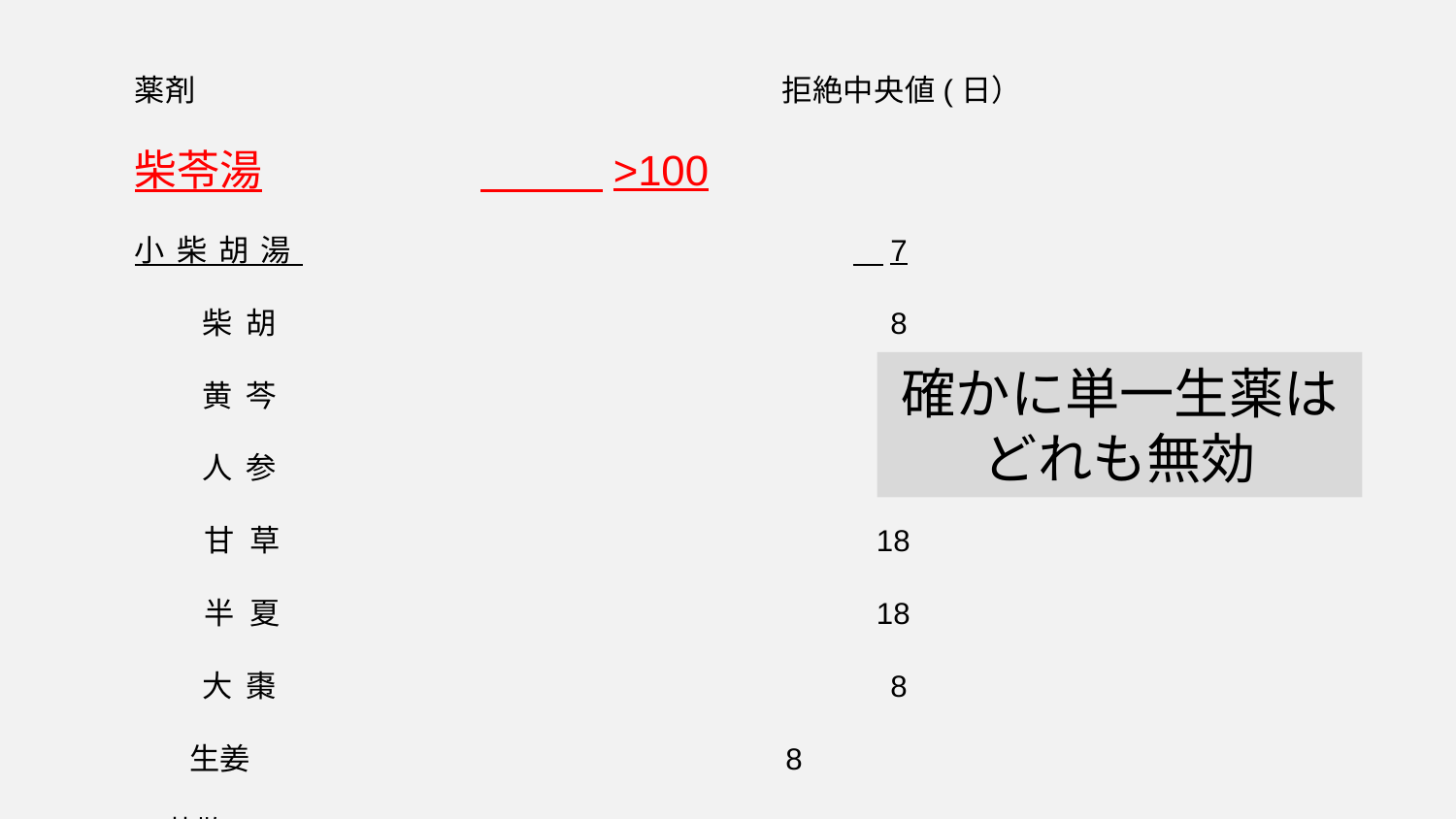

薬剤				 拒絶中央値(日）
柴苓湯		　　    >100

小柴胡湯				 7
	柴胡				 8
	黄芩 				12
	人参				 8
	甘草				18
	半夏				18
	大棗				 8
	生姜				 8

五苓散		   	 	 8
	茯苓				18
	猪苓			 	 7
	蒼朮				 8
	沢瀉			 	 8
	桂枝				13
確かに単一生薬はどれも無効